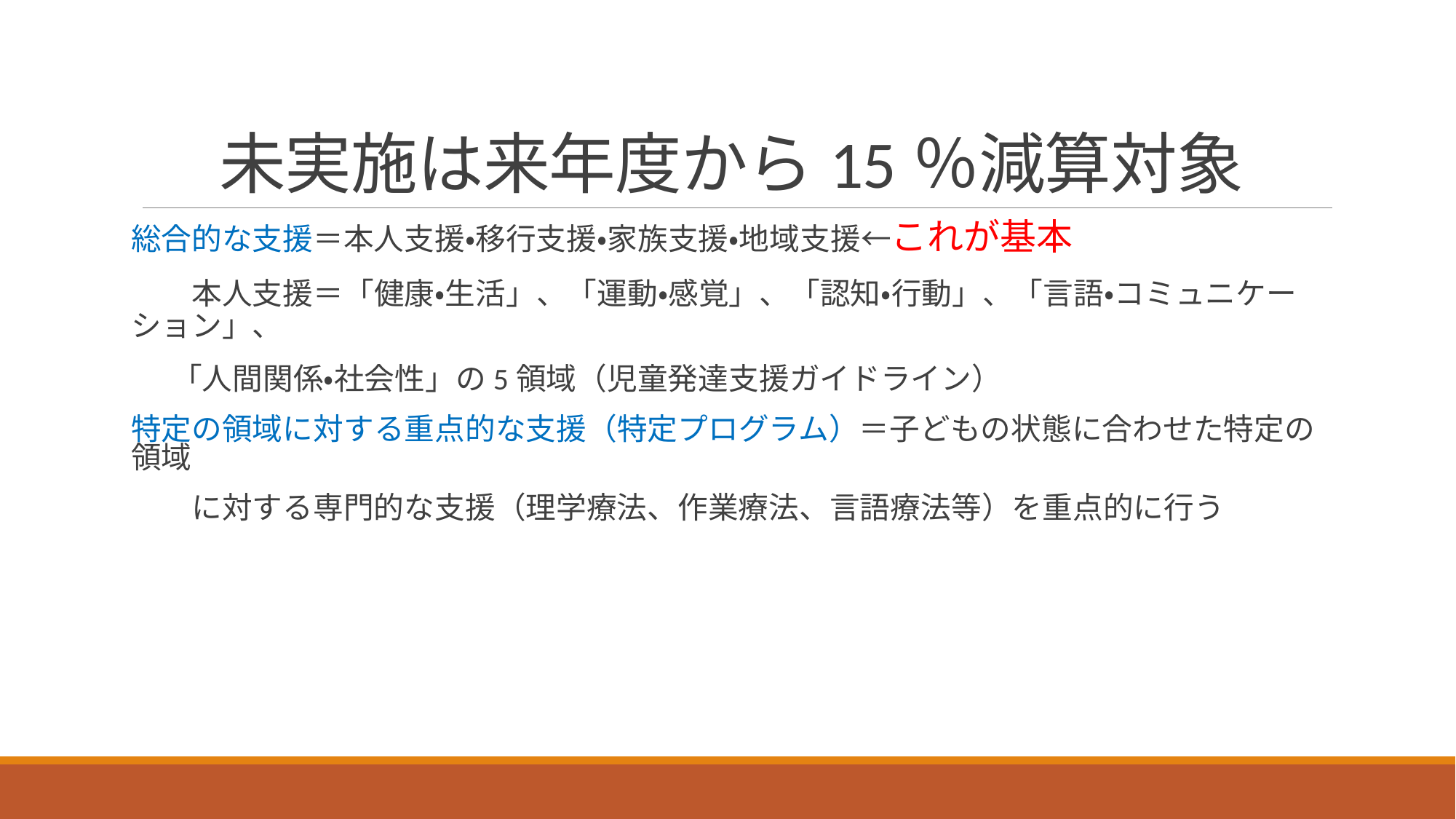

# 未実施は来年度から15％減算対象
総合的な支援＝本人支援・移行支援・家族支援・地域支援←これが基本
　　本人支援＝「健康・生活」、「運動・感覚」、「認知・行動」、「言語・コミュニケーション」、
     「人間関係・社会性」の5領域（児童発達支援ガイドライン）
特定の領域に対する重点的な支援（特定プログラム）＝子どもの状態に合わせた特定の領域
　　に対する専門的な支援（理学療法、作業療法、言語療法等）を重点的に行う